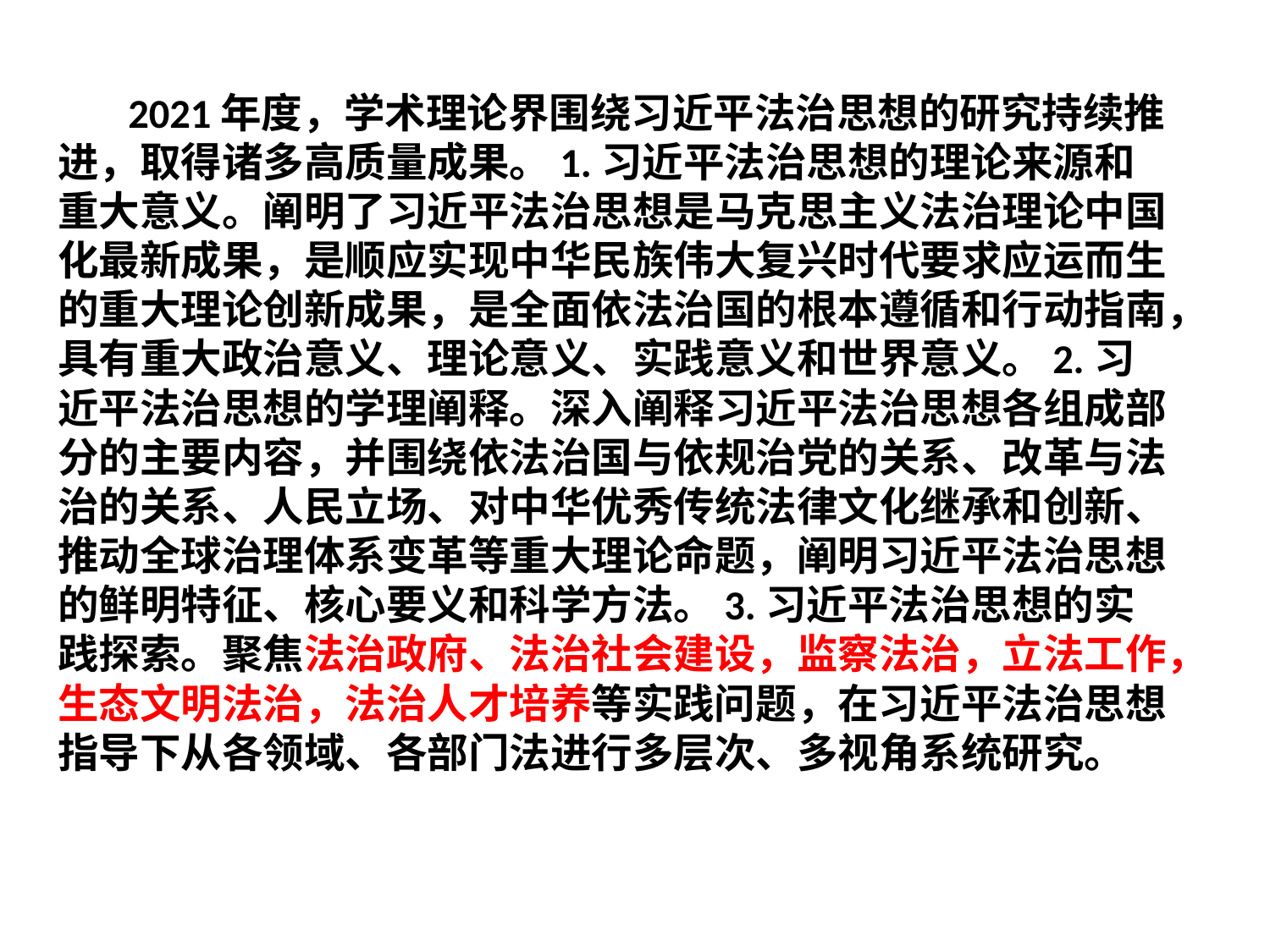

# 2021年度，学术理论界围绕习近平法治思想的研究持续推进，取得诸多高质量成果。1.习近平法治思想的理论来源和重大意义。阐明了习近平法治思想是马克思主义法治理论中国化最新成果，是顺应实现中华民族伟大复兴时代要求应运而生的重大理论创新成果，是全面依法治国的根本遵循和行动指南，具有重大政治意义、理论意义、实践意义和世界意义。2.习近平法治思想的学理阐释。深入阐释习近平法治思想各组成部分的主要内容，并围绕依法治国与依规治党的关系、改革与法治的关系、人民立场、对中华优秀传统法律文化继承和创新、推动全球治理体系变革等重大理论命题，阐明习近平法治思想的鲜明特征、核心要义和科学方法。3.习近平法治思想的实践探索。聚焦法治政府、法治社会建设，监察法治，立法工作，生态文明法治，法治人才培养等实践问题，在习近平法治思想指导下从各领域、各部门法进行多层次、多视角系统研究。